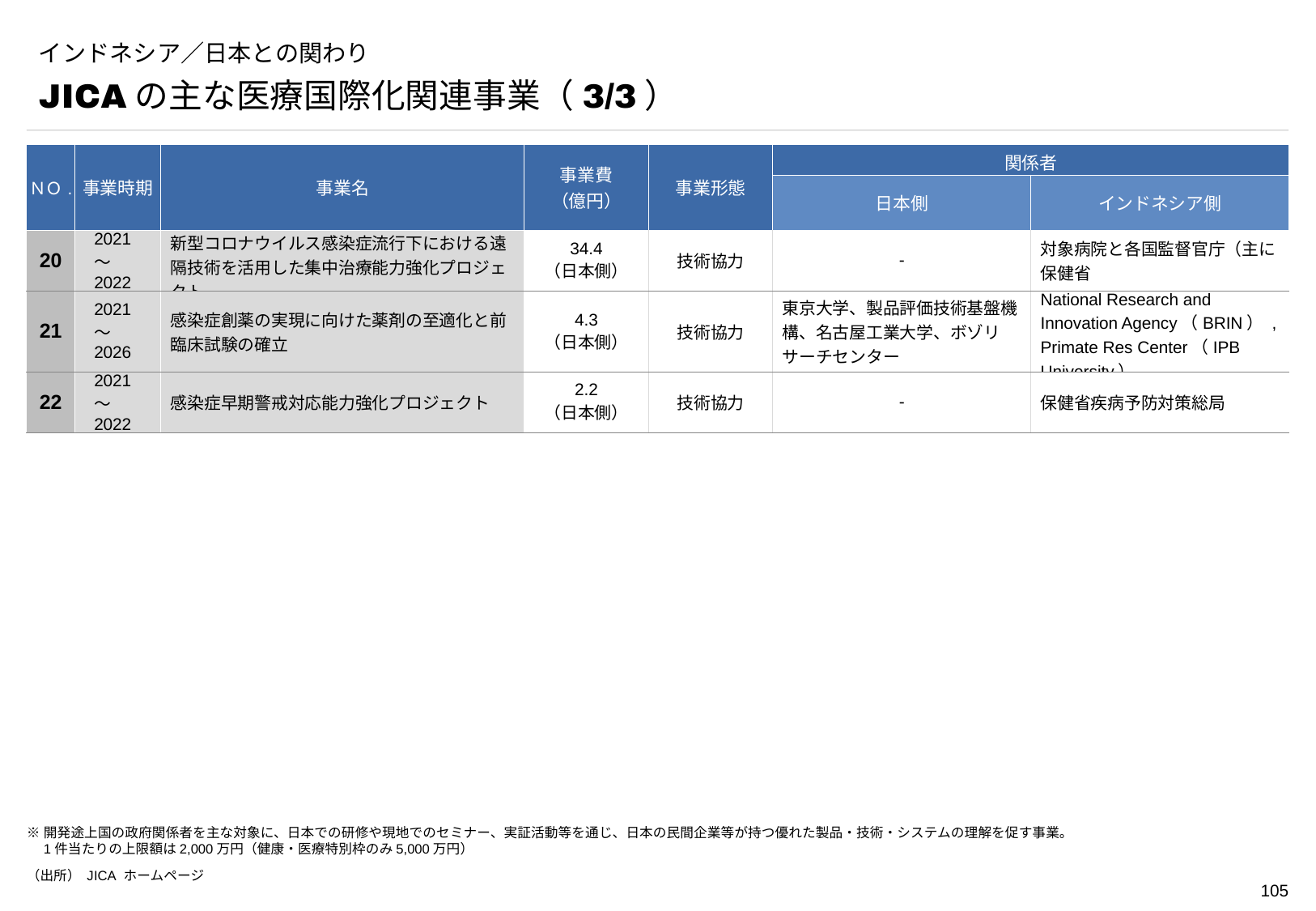

# インドネシア／日本との関わり
JICAの主な医療国際化関連事業（3/3）
| ＮＯ. | 事業時期 | 事業名 | 事業費 （億円） | 事業形態 | 関係者 |  |
| --- | --- | --- | --- | --- | --- | --- |
|  |  |  |  |  | 日本側 | インドネシア側 |
| 20 | 2021～2022 | 新型コロナウイルス感染症流行下における遠隔技術を活用した集中治療能力強化プロジェクト | 34.4 （日本側） | 技術協力 | ‐ | 対象病院と各国監督官庁（主に保健省 |
| 21 | 2021～2026 | 感染症創薬の実現に向けた薬剤の至適化と前臨床試験の確立 | 4.3 （日本側） | 技術協力 | 東京大学、製品評価技術基盤機構、名古屋工業大学、ボゾリサーチセンター | National Research and Innovation Agency（BRIN） , Primate Res Center（IPB University） |
| 22 | 2021～2022 | 感染症早期警戒対応能力強化プロジェクト | 2.2 （日本側） | 技術協力 | - | 保健省疾病予防対策総局 |
※	開発途上国の政府関係者を主な対象に、日本での研修や現地でのセミナー、実証活動等を通じ、日本の民間企業等が持つ優れた製品・技術・システムの理解を促す事業。
1件当たりの上限額は2,000万円（健康・医療特別枠のみ5,000万円）
（出所） JICA ホームページ